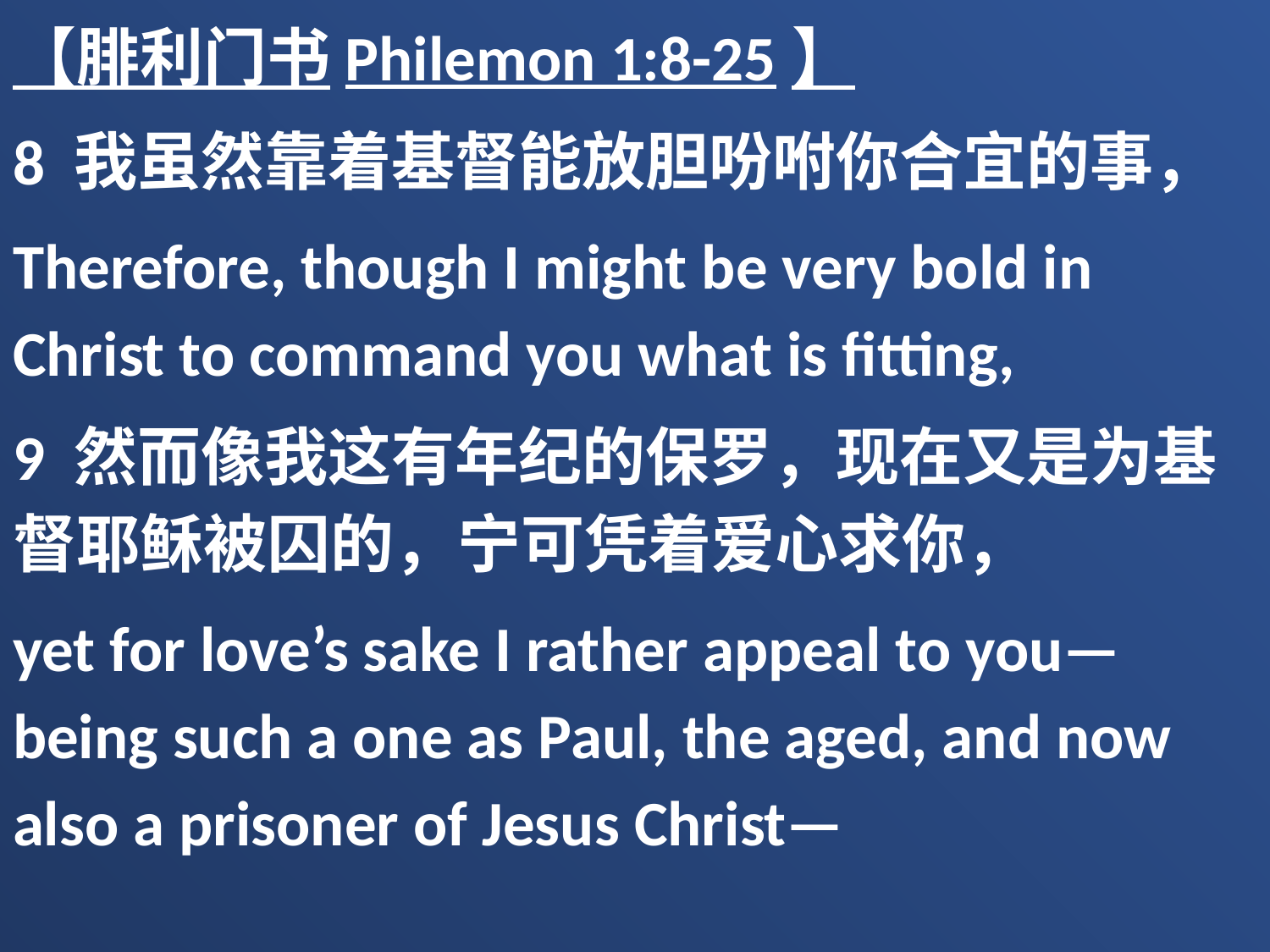

【腓利门书Philemon 1:8-25】
8 我虽然靠着基督能放胆吩咐你合宜的事，
Therefore, though I might be very bold in Christ to command you what is fitting,
9 然而像我这有年纪的保罗，现在又是为基督耶稣被囚的，宁可凭着爱心求你，
yet for love’s sake I rather appeal to you—being such a one as Paul, the aged, and now also a prisoner of Jesus Christ—